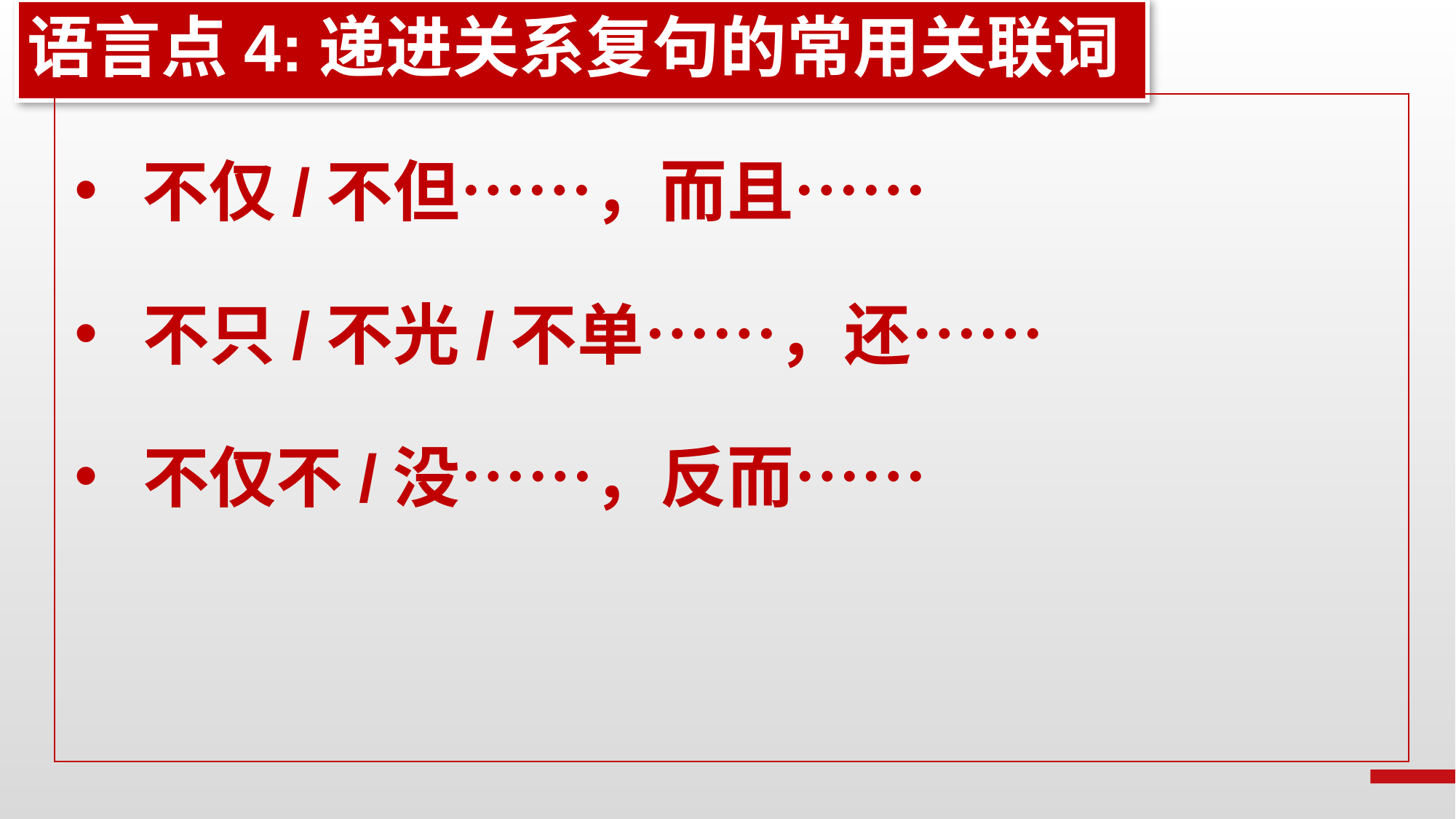

语言点4:递进关系复句的常用关联词

不仅/不但……，而且……
不只/不光/不单……，还……
不仅不/没……，反而……